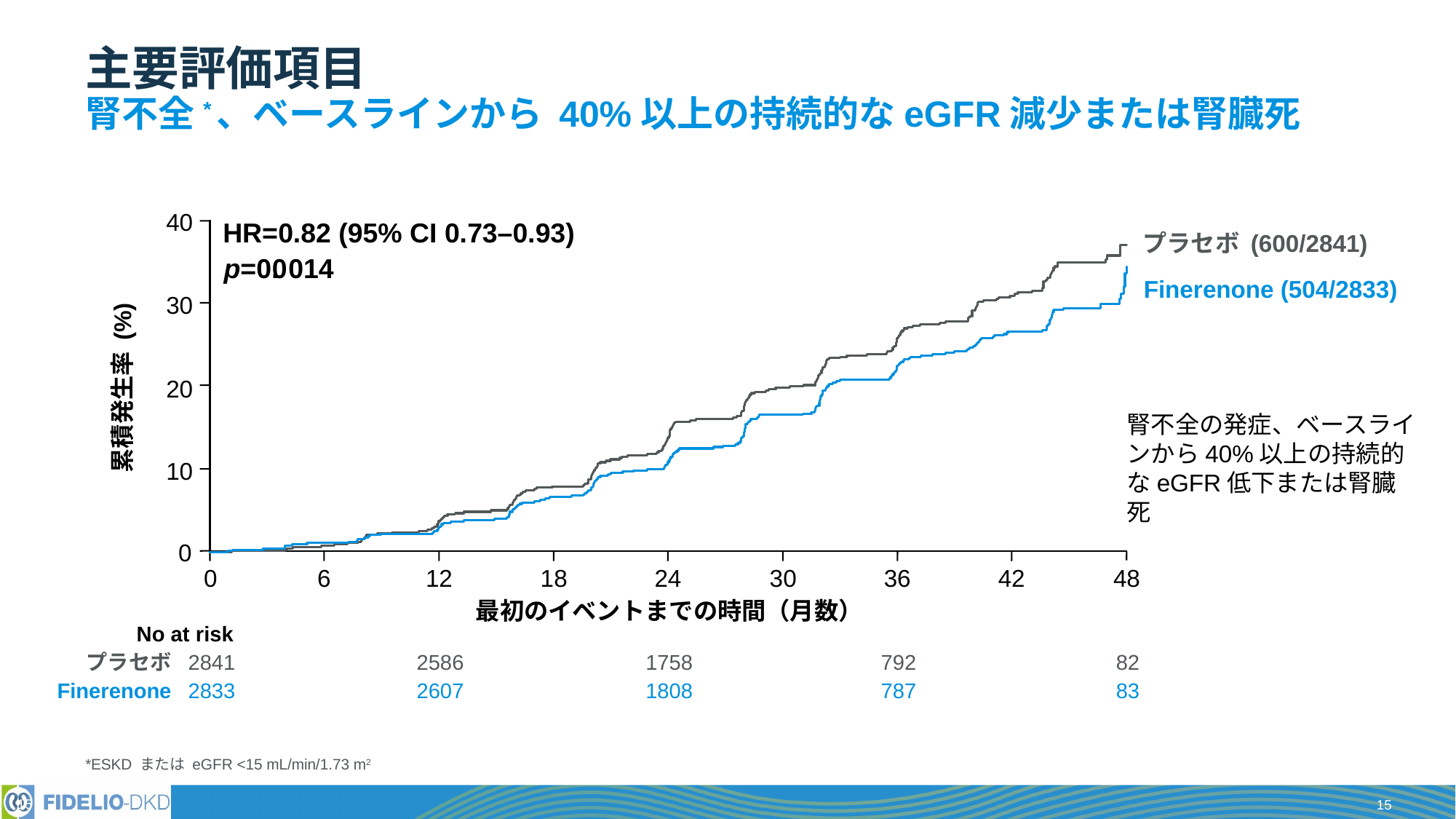

# 主要評価項目 腎不全*、ベースラインから 40%以上の持続的なeGFR減少または腎臓死

40

30

20
累積発生率 (%)

10

0

0
6
12
18
24
30
36
42
48
最初のイベントまでの時間（月数）
HR=0.82 (95% CI 0.73–0.93)
プラセボ (600/2841)

0
0
1
4
p=0.

Finerenone (504/2833)
腎不全の発症、ベースラインから40%以上の持続的なeGFR低下または腎臓死
No at risk
プラセボ
2841
2586
1758
792
82
Finerenone
2833
2607
1808
787
83
*ESKD または eGFR <15 mL/min/1.73 m2
15